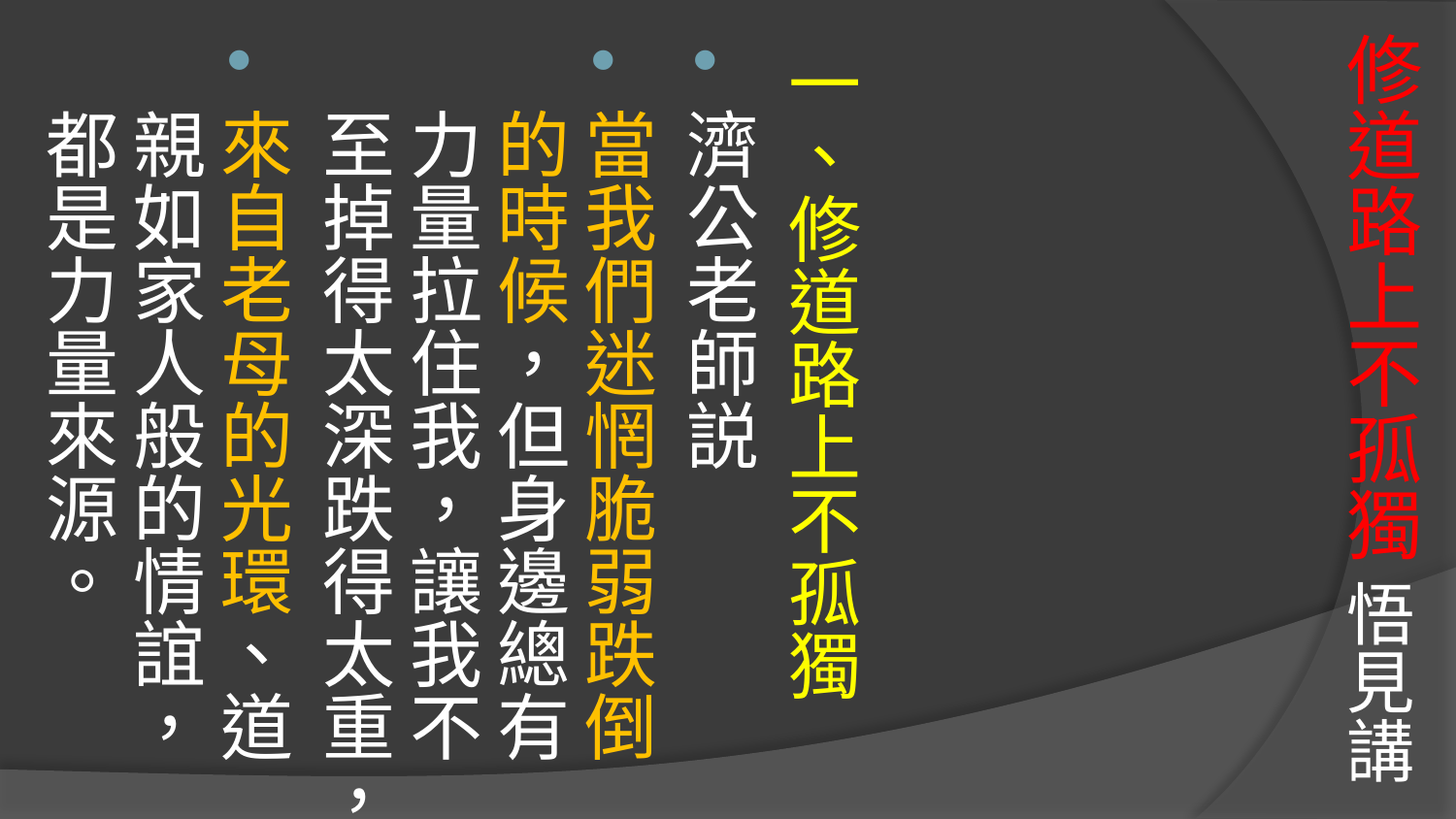

# 修道路上不孤獨 悟見講
一、修道路上不孤獨
濟公老師説
當我們迷惘脆弱跌倒的時候，但身邊總有力量拉住我，讓我不至掉得太深跌得太重，
來自老母的光環、道親如家人般的情誼，都是力量來源。